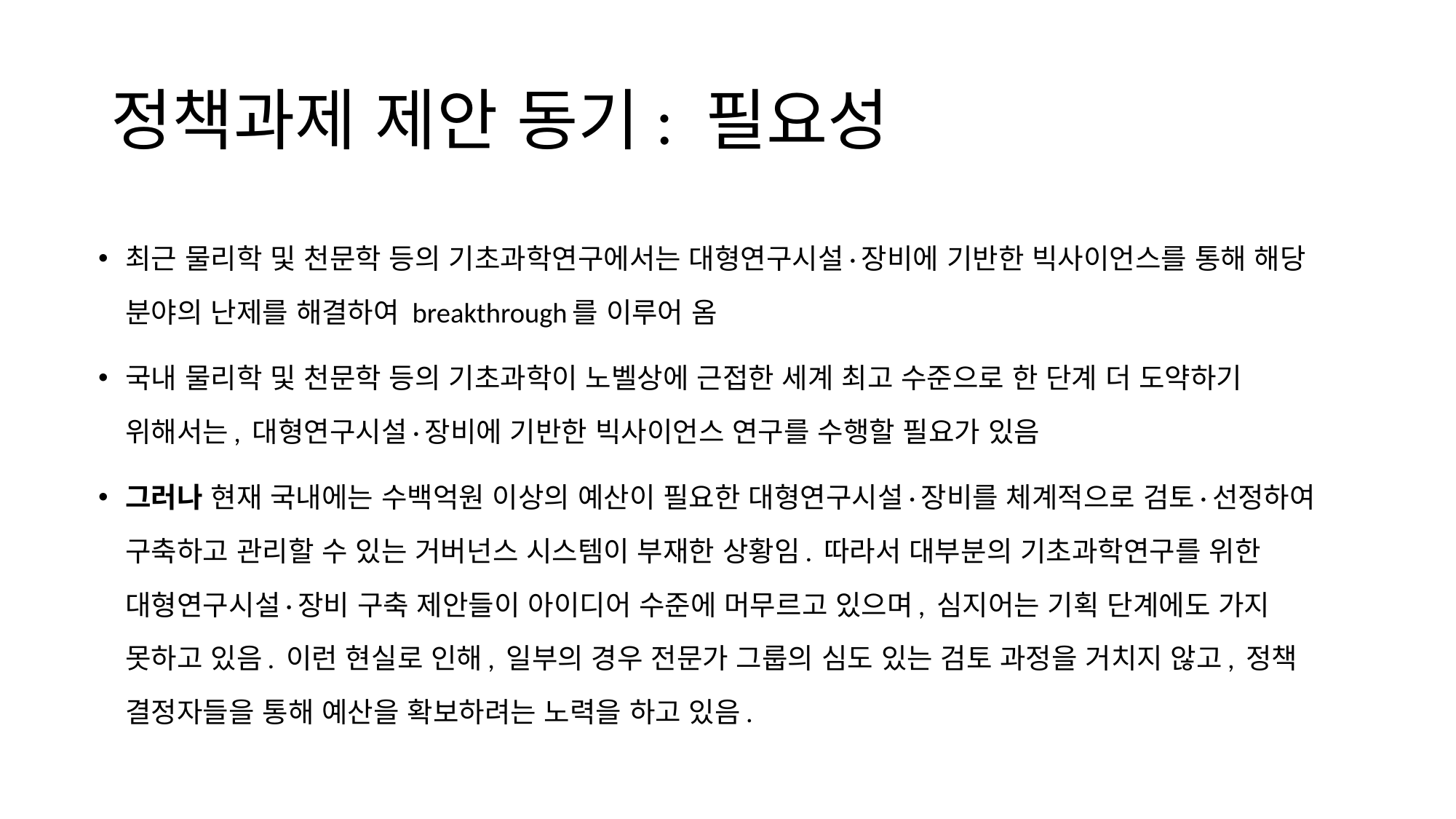

# 정책과제 제안 동기: 필요성
최근 물리학 및 천문학 등의 기초과학연구에서는 대형연구시설·장비에 기반한 빅사이언스를 통해 해당 분야의 난제를 해결하여 breakthrough를 이루어 옴
국내 물리학 및 천문학 등의 기초과학이 노벨상에 근접한 세계 최고 수준으로 한 단계 더 도약하기 위해서는, 대형연구시설·장비에 기반한 빅사이언스 연구를 수행할 필요가 있음
그러나 현재 국내에는 수백억원 이상의 예산이 필요한 대형연구시설·장비를 체계적으로 검토·선정하여 구축하고 관리할 수 있는 거버넌스 시스템이 부재한 상황임. 따라서 대부분의 기초과학연구를 위한 대형연구시설·장비 구축 제안들이 아이디어 수준에 머무르고 있으며, 심지어는 기획 단계에도 가지 못하고 있음. 이런 현실로 인해, 일부의 경우 전문가 그룹의 심도 있는 검토 과정을 거치지 않고, 정책 결정자들을 통해 예산을 확보하려는 노력을 하고 있음.